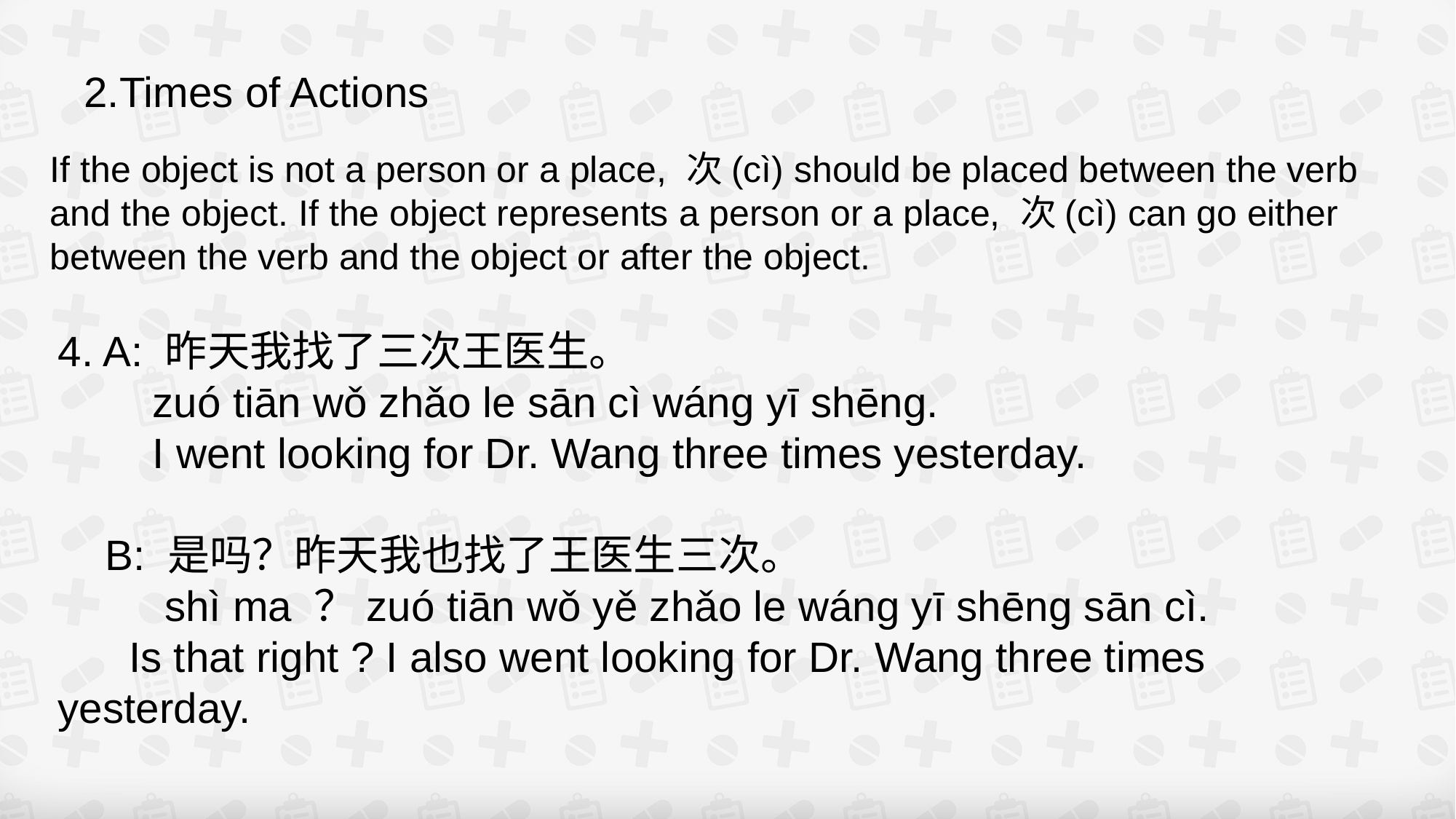

2.Times of Actions
If the object is not a person or a place, 次(cì) should be placed between the verb and the object. If the object represents a person or a place, 次(cì) can go either between the verb and the object or after the object.
4. A: 昨天我找了三次王医生。
        zuó tiān wǒ zhǎo le sān cì wáng yī shēng.
        I went looking for Dr. Wang three times yesterday.

    B: 是吗？昨天我也找了王医生三次。
         shì ma ？zuó tiān wǒ yě zhǎo le wáng yī shēng sān cì.
      Is that right ? I also went looking for Dr. Wang three times yesterday.